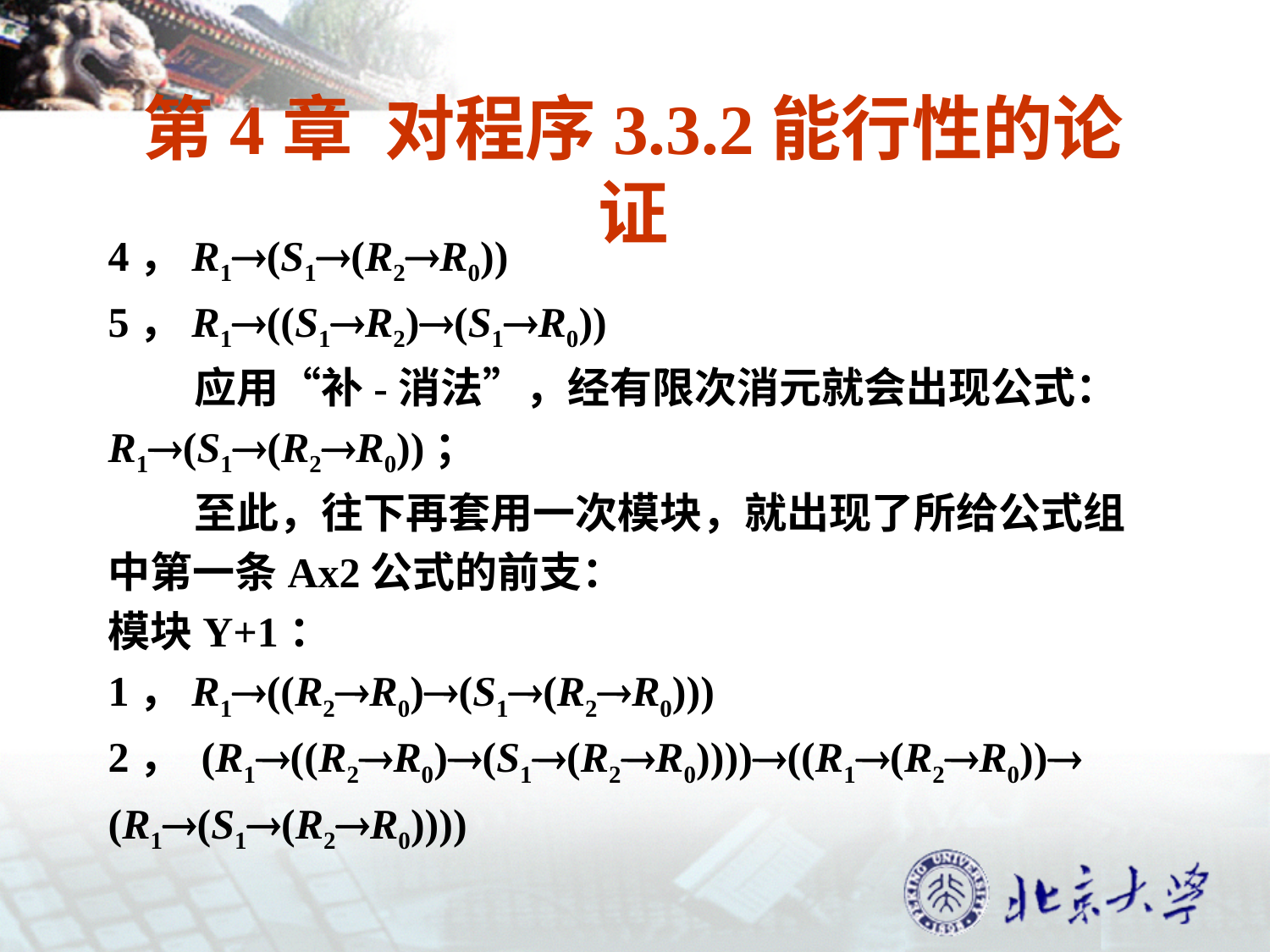

# 第4章  对程序3.3.2能行性的论证
4，R1→(S1→(R2→R0))
5，R1→((S1→R2)→(S1→R0))
        应用“补-消法”，经有限次消元就会出现公式：
R1→(S1→(R2→R0))；
        至此，往下再套用一次模块，就出现了所给公式组
中第一条Ax2公式的前支：
模块Y+1：
1，R1→((R2→R0)→(S1→(R2→R0)))
2， (R1→((R2→R0)→(S1→(R2→R0))))→((R1→(R2→R0))→
(R1→(S1→(R2→R0))))